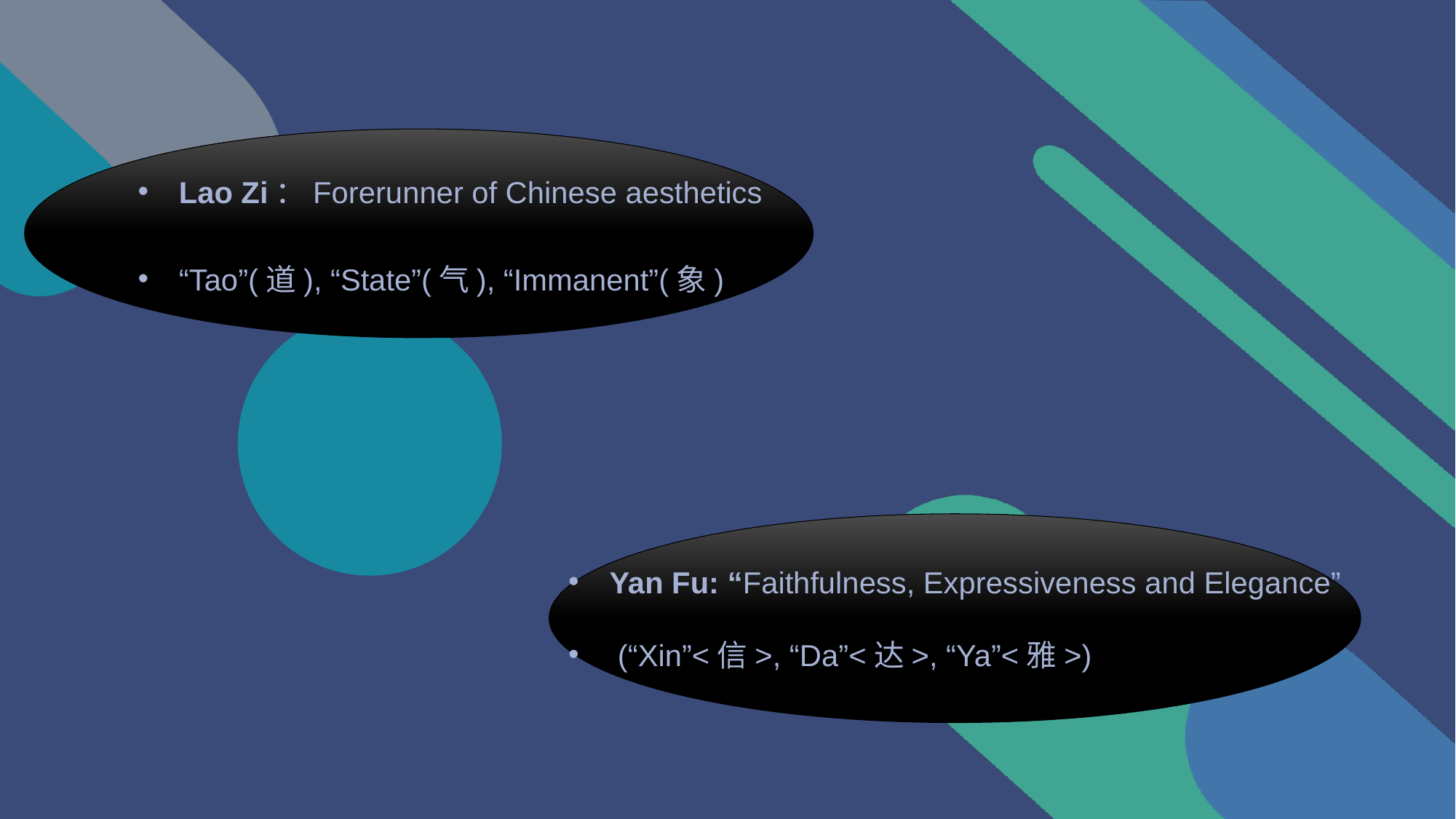

Lao Zi：Forerunner of Chinese aesthetics

“Tao”(道), “State”(气), “Immanent”(象)

Yan Fu: “Faithfulness, Expressiveness and Elegance”

 (“Xin”<信>, “Da”<达>, “Ya”<雅>)